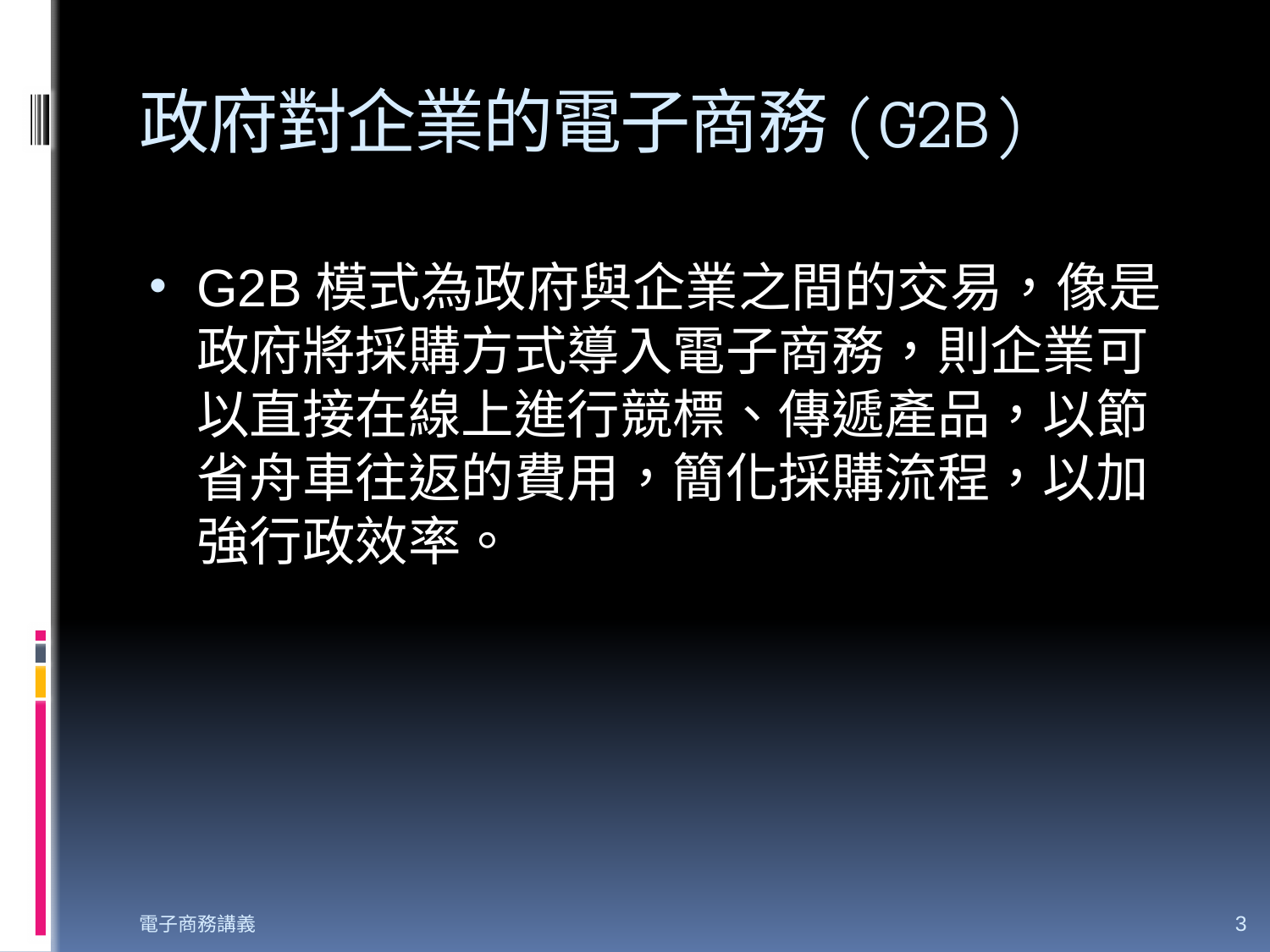

# 政府對企業的電子商務(G2B)
G2B模式為政府與企業之間的交易，像是政府將採購方式導入電子商務，則企業可以直接在線上進行競標、傳遞產品，以節省舟車往返的費用，簡化採購流程，以加強行政效率。
電子商務講義
3